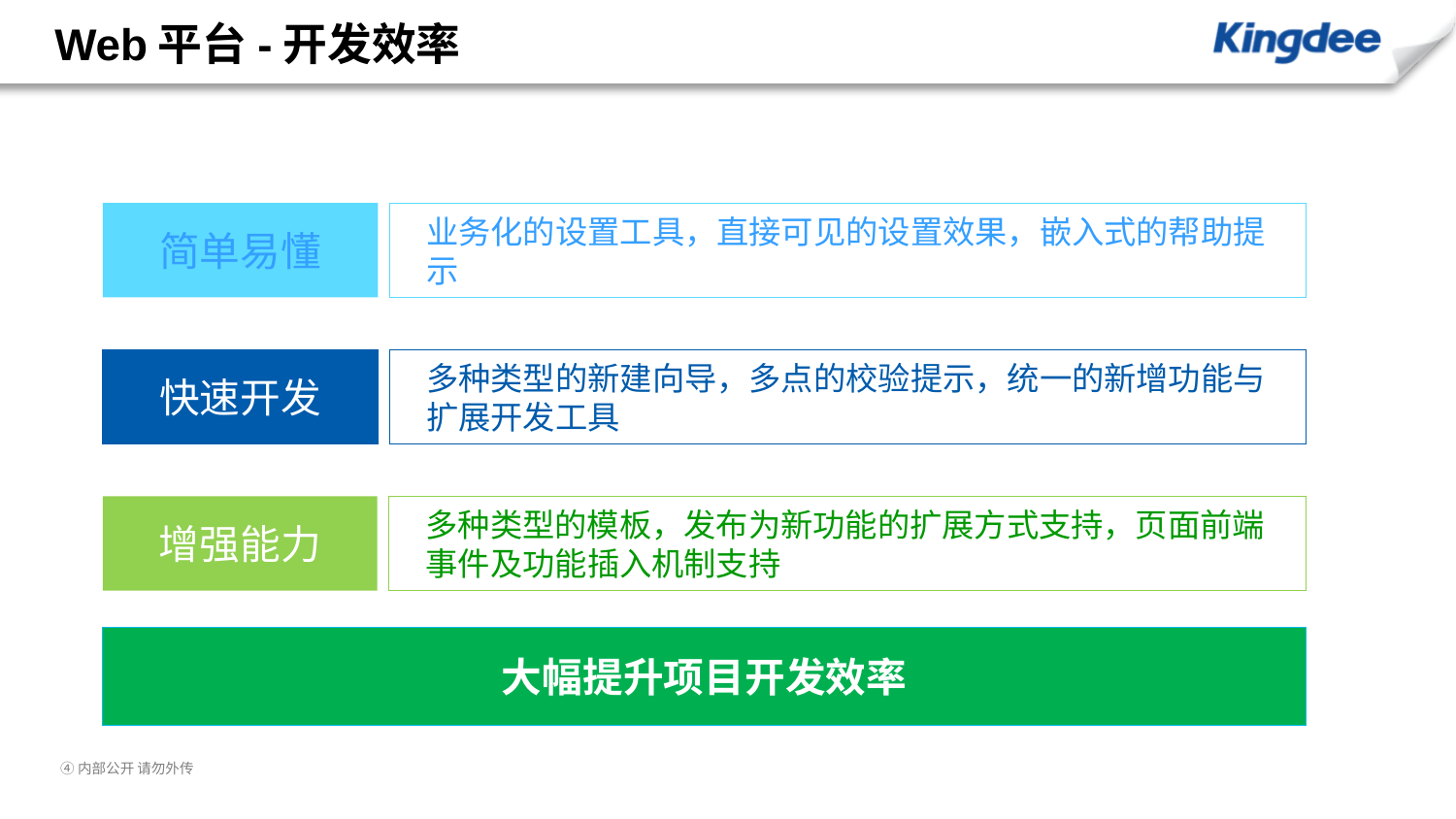

# Web平台-开发效率
简单易懂
业务化的设置工具，直接可见的设置效果，嵌入式的帮助提示
快速开发
多种类型的新建向导，多点的校验提示，统一的新增功能与扩展开发工具
增强能力
多种类型的模板，发布为新功能的扩展方式支持，页面前端事件及功能插入机制支持
大幅提升项目开发效率